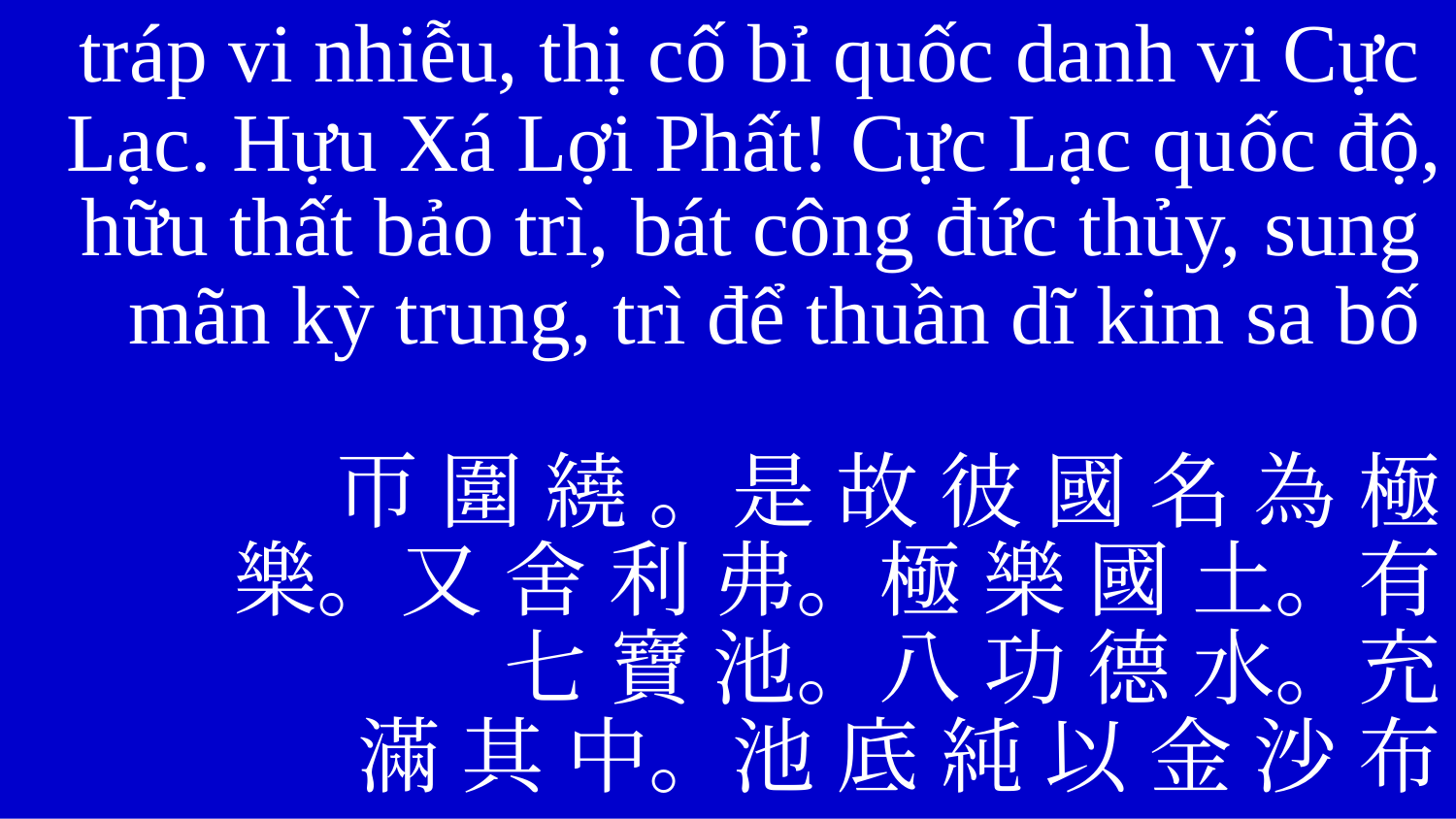

tráp vi nhiễu, thị cố bỉ quốc danh vi Cực
Lạc. Hựu Xá Lợi Phất! Cực Lạc quốc độ, hữu thất bảo trì, bát công đức thủy, sung
mãn kỳ trung, trì để thuần dĩ kim sa bố

帀 圍 繞 。是 故 彼 國 名 為 極
樂。又 舍 利 弗。極 樂 國 土。有
七 寶 池。八 功 德 水。充
滿 其 中。池 底 純 以 金 沙 布